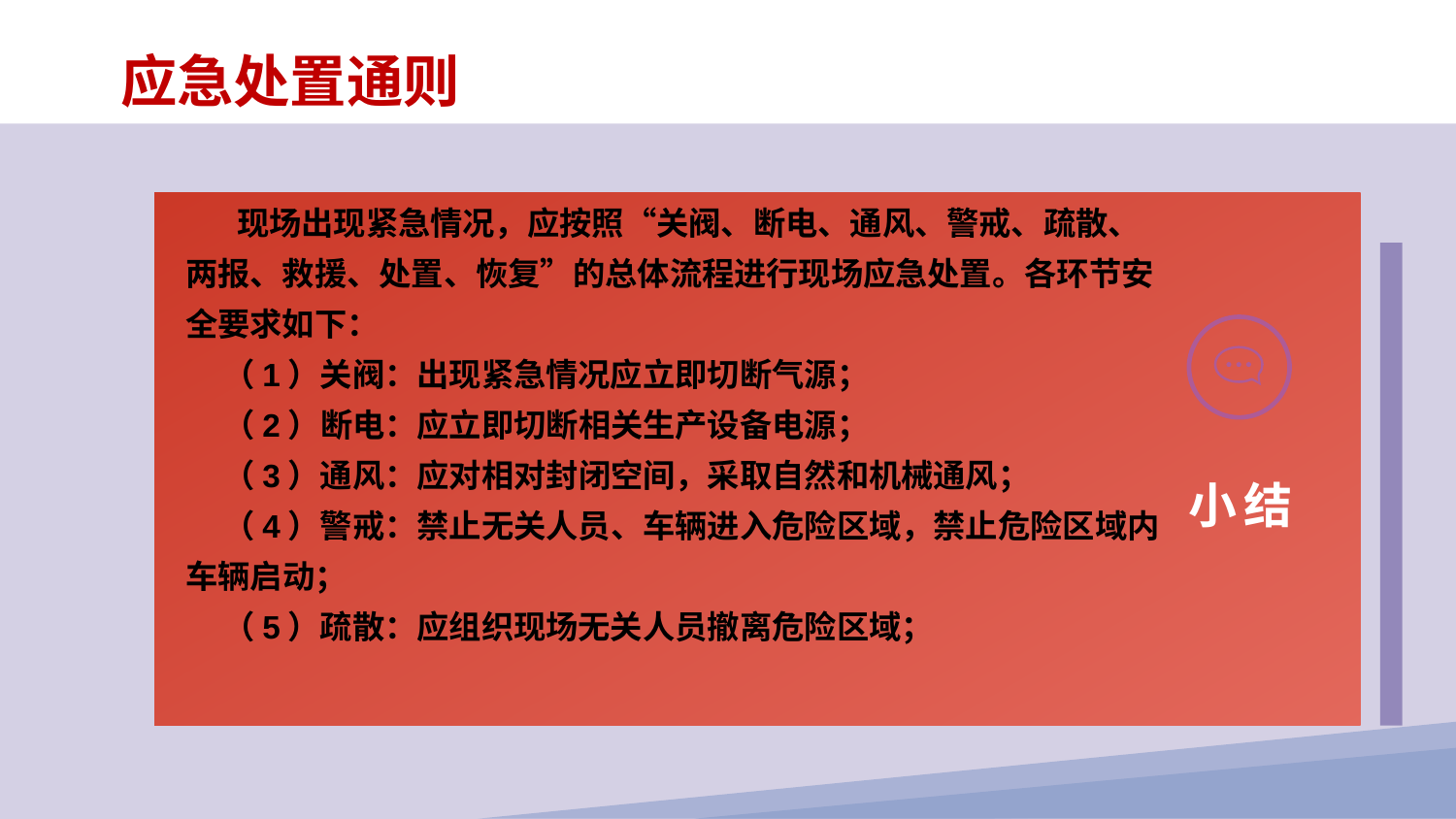

应急处置通则
      现场出现紧急情况，应按照“关阀、断电、通风、警戒、疏散、  两报、救援、处置、恢复”的总体流程进行现场应急处置。各环节安全要求如下：
    （1）关阀：出现紧急情况应立即切断气源；
    （2）断电：应立即切断相关生产设备电源；
    （3）通风：应对相对封闭空间，采取自然和机械通风；
    （4）警戒：禁止无关人员、车辆进入危险区域，禁止危险区域内车辆启动；
    （5）疏散：应组织现场无关人员撤离危险区域；

小结